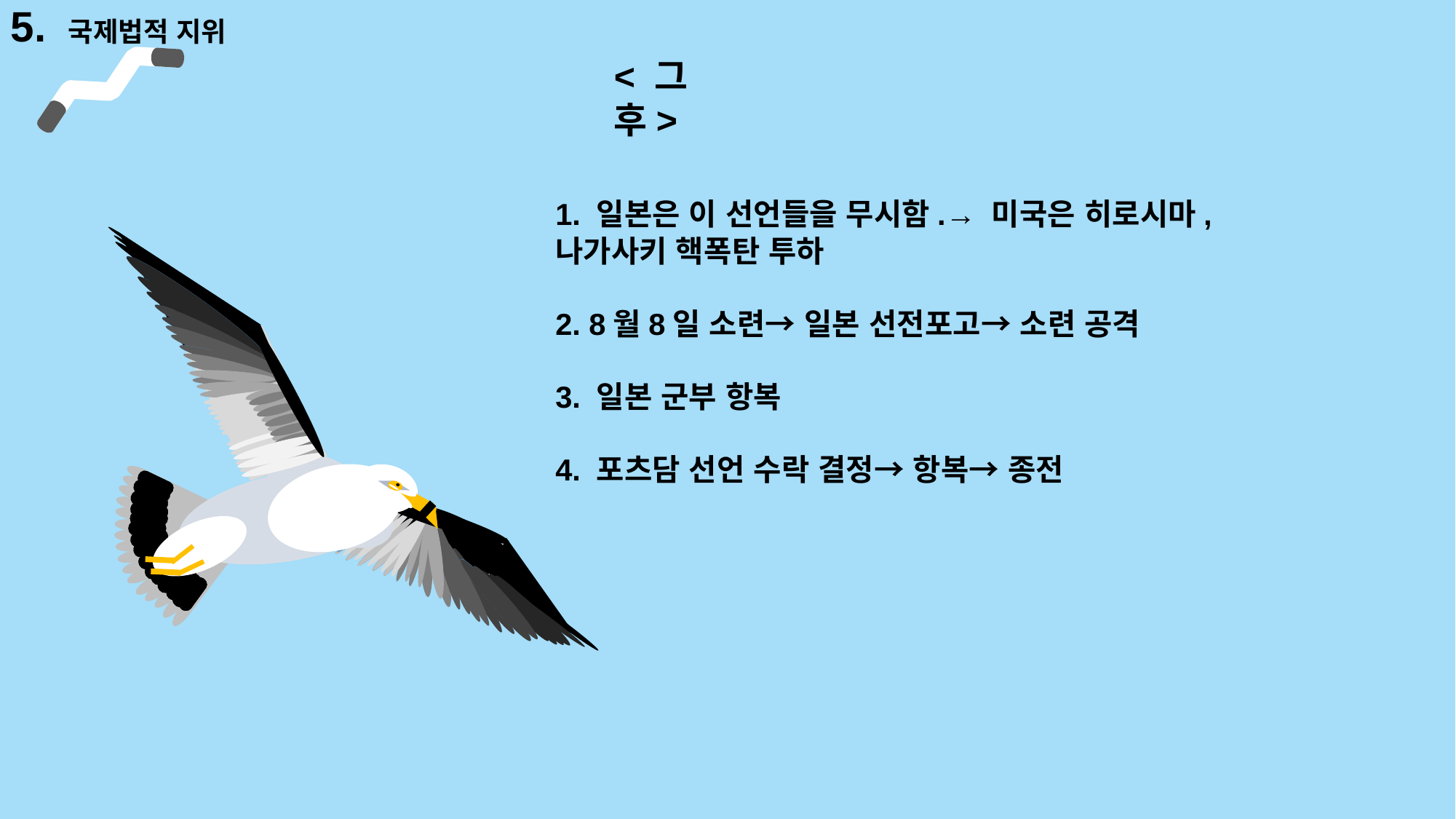

5. 국제법적 지위
< 그 후>
1. 일본은 이 선언들을 무시함.→ 미국은 히로시마, 나가사키 핵폭탄 투하

2. 8월8일 소련→ 일본 선전포고→ 소련 공격

3. 일본 군부 항복

4. 포츠담 선언 수락 결정→ 항복→ 종전